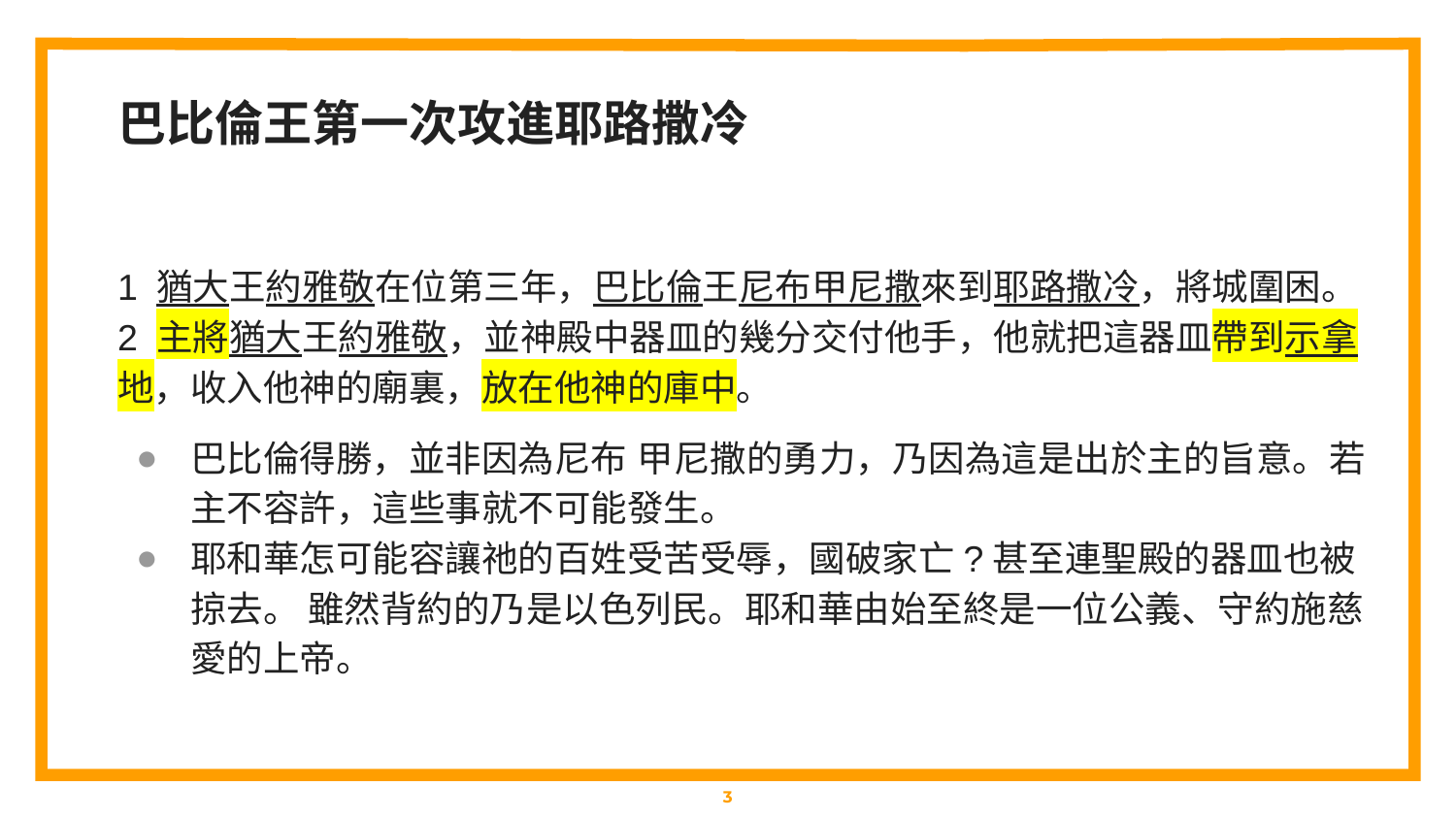

巴比倫王第一次攻進耶路撒冷

1 猶大王約雅敬在位第三年，巴比倫王尼布甲尼撒來到耶路撒冷，將城圍困。 2 主將猶大王約雅敬，並神殿中器皿的幾分交付他手，他就把這器皿帶到示拿地，收入他神的廟裏，放在他神的庫中。
巴比倫得勝，並非因為尼布 甲尼撒的勇力，乃因為這是出於主的旨意。若主不容許，這些事就不可能發生。
耶和華怎可能容讓祂的百姓受苦受辱，國破家亡?甚至連聖殿的器皿也被掠去。 雖然背約的乃是以色列民。耶和華由始至終是一位公義、守約施慈愛的上帝。

3